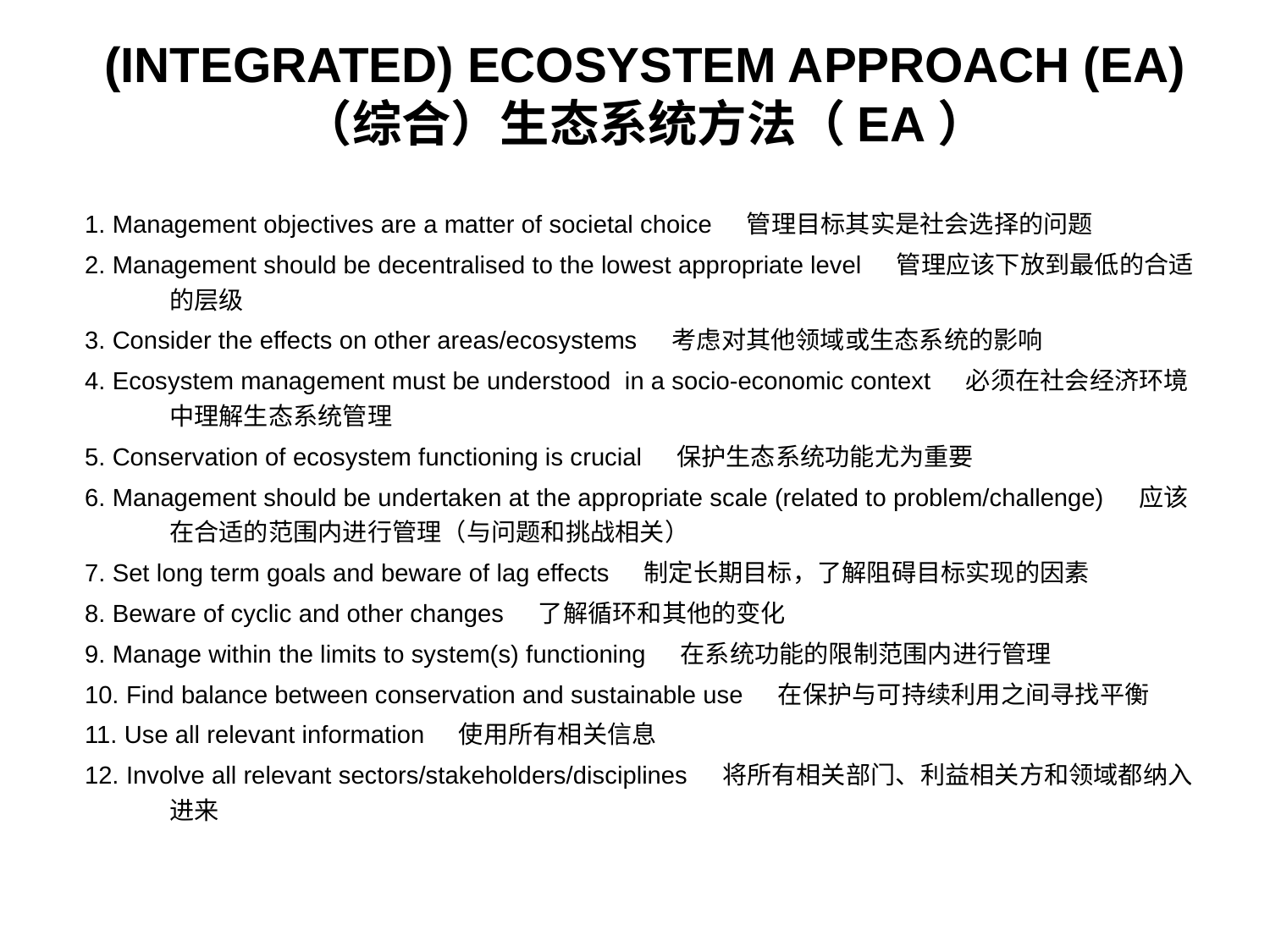

# (INTEGRATED) ECOSYSTEM APPROACH (EA) （综合）生态系统方法（EA）
1. Management objectives are a matter of societal choice    管理目标其实是社会选择的问题
2. Management should be decentralised to the lowest appropriate level    管理应该下放到最低的合适的层级
3. Consider the effects on other areas/ecosystems    考虑对其他领域或生态系统的影响
4. Ecosystem management must be understood  in a socio-economic context    必须在社会经济环境中理解生态系统管理
5. Conservation of ecosystem functioning is crucial    保护生态系统功能尤为重要
6. Management should be undertaken at the appropriate scale (related to problem/challenge)    应该在合适的范围内进行管理（与问题和挑战相关）
7. Set long term goals and beware of lag effects    制定长期目标，了解阻碍目标实现的因素
8. Beware of cyclic and other changes    了解循环和其他的变化
9. Manage within the limits to system(s) functioning    在系统功能的限制范围内进行管理
10. Find balance between conservation and sustainable use    在保护与可持续利用之间寻找平衡
11. Use all relevant information    使用所有相关信息
12. Involve all relevant sectors/stakeholders/disciplines    将所有相关部门、利益相关方和领域都纳入进来